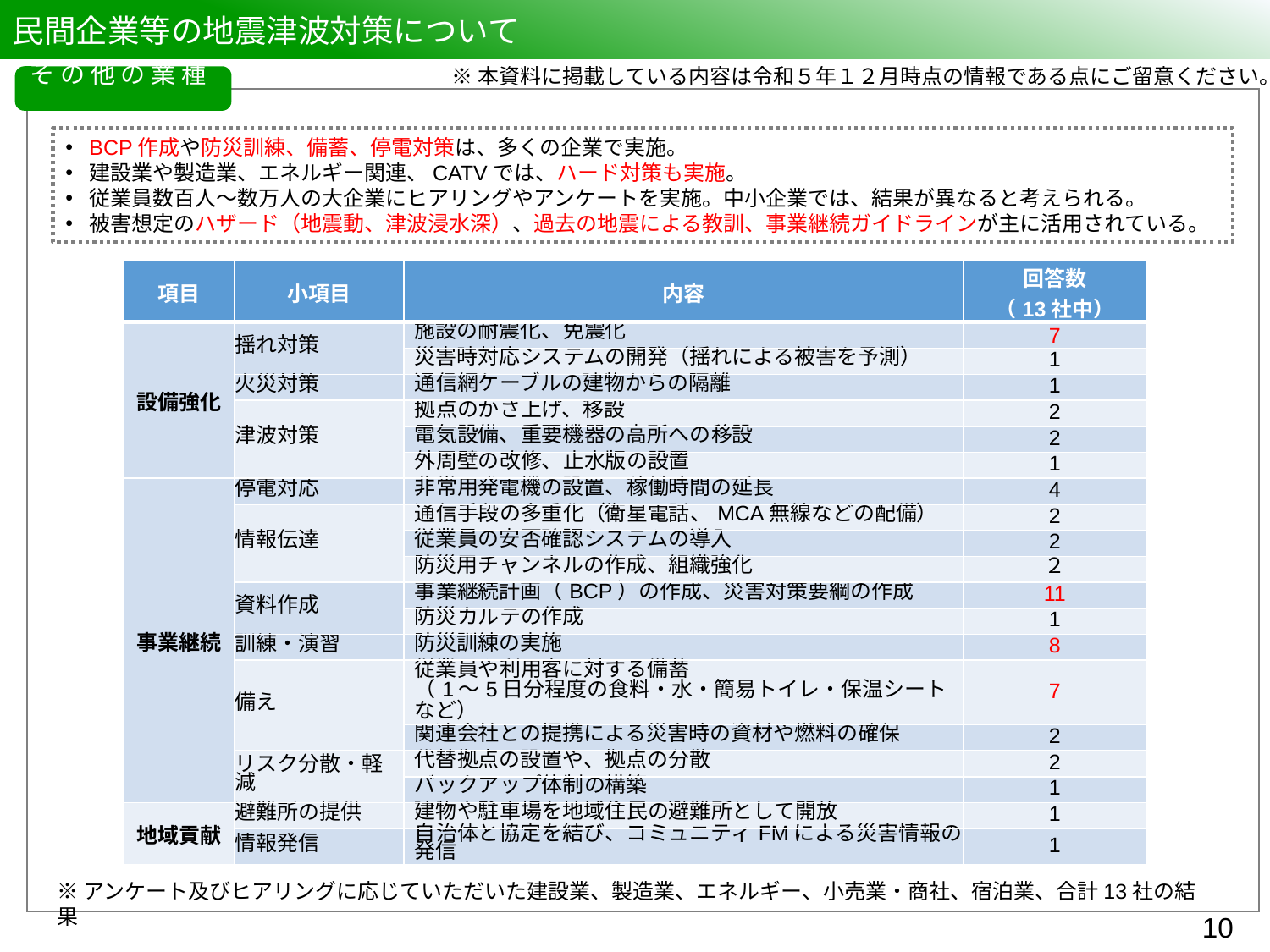

民間企業等の地震津波対策について
※本資料に掲載している内容は令和５年１２月時点の情報である点にご留意ください。
そ の 他 の 業 種

BCP作成や防災訓練、備蓄、停電対策は、多くの企業で実施。
建設業や製造業、エネルギー関連、CATVでは、ハード対策も実施。
従業員数百人～数万人の大企業にヒアリングやアンケートを実施。中小企業では、結果が異なると考えられる。
被害想定のハザード（地震動、津波浸水深）、過去の地震による教訓、事業継続ガイドラインが主に活用されている。
| 項目 | 小項目 | 内容 | 回答数 （13社中） |
| --- | --- | --- | --- |
| 設備強化 | 揺れ対策 | 施設の耐震化、免震化 | 7 |
|  |  | 災害時対応システムの開発（揺れによる被害を予測） | 1 |
|  | 火災対策 | 通信網ケーブルの建物からの隔離 | 1 |
|  | 津波対策 | 拠点のかさ上げ、移設 | 2 |
|  |  | 電気設備、重要機器の高所への移設 | 2 |
|  |  | 外周壁の改修、止水版の設置 | 1 |
| 事業継続 | 停電対応 | 非常用発電機の設置、稼働時間の延長 | 4 |
|  | 情報伝達 | 通信手段の多重化（衛星電話、MCA無線などの配備） | 2 |
|  |  | 従業員の安否確認システムの導入 | 2 |
|  |  | 防災用チャンネルの作成、組織強化 | ２ |
|  | 資料作成 | 事業継続計画（BCP）の作成、災害対策要綱の作成 | 11 |
|  |  | 防災カルテの作成 | 1 |
|  | 訓練・演習 | 防災訓練の実施 | 8 |
|  | 備え | 従業員や利用客に対する備蓄 （1～5日分程度の食料・水・簡易トイレ・保温シートなど） | 7 |
|  |  | 関連会社との提携による災害時の資材や燃料の確保 | 2 |
|  | リスク分散・軽減 | 代替拠点の設置や、拠点の分散 | 2 |
|  |  | バックアップ体制の構築 | 1 |
| 地域貢献 | 避難所の提供 | 建物や駐車場を地域住民の避難所として開放 | 1 |
|  | 情報発信 | 自治体と協定を結び、コミュニティFMによる災害情報の発信 | 1 |
※アンケート及びヒアリングに応じていただいた建設業、製造業、エネルギー、小売業・商社、宿泊業、合計13社の結果
10